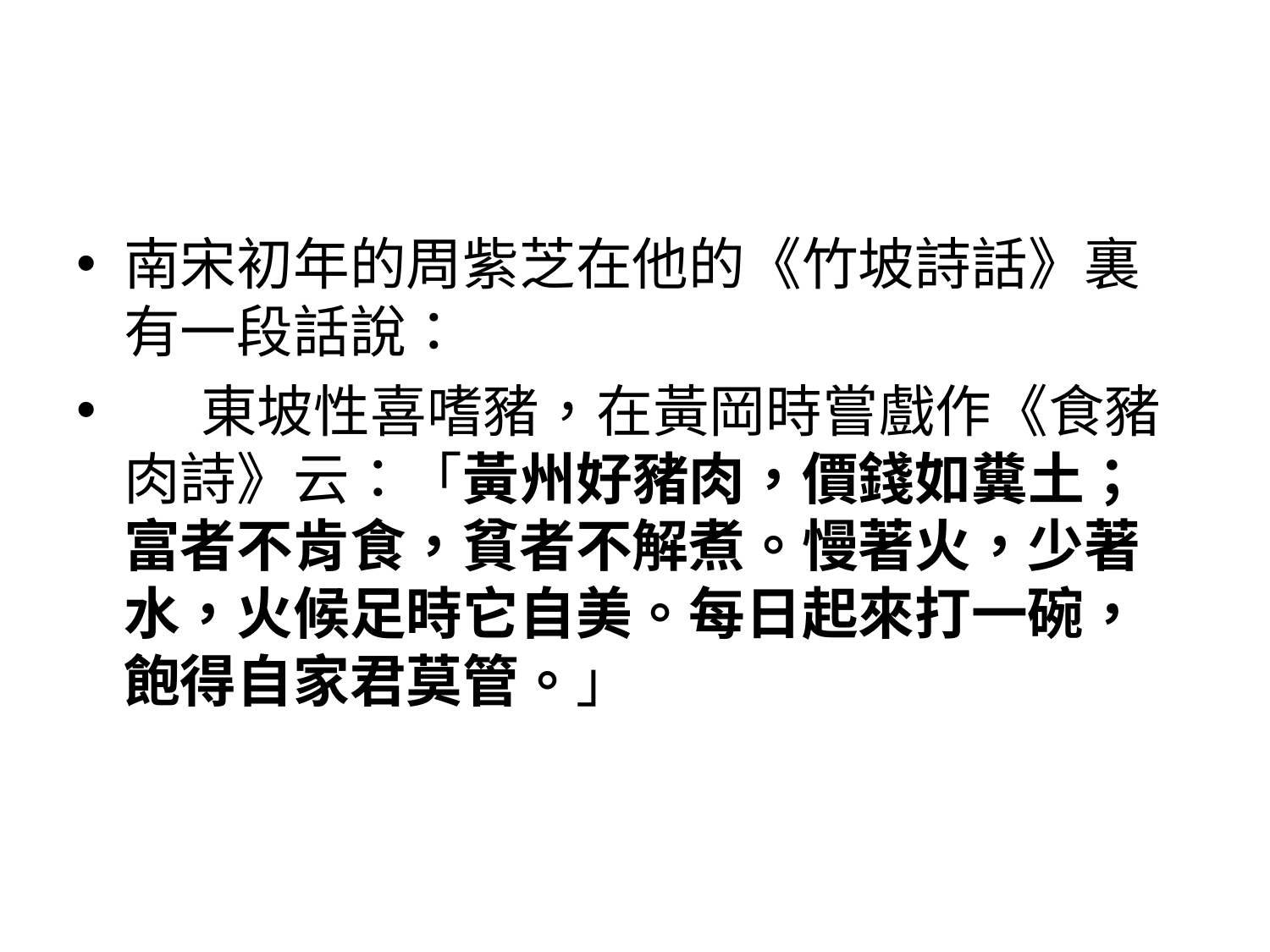

#
南宋初年的周紫芝在他的《竹坡詩話》裏有一段話說：
     東坡性喜嗜豬，在黃岡時嘗戲作《食豬肉詩》云：「黃州好豬肉，價錢如糞土；富者不肯食，貧者不解煮。慢著火，少著水，火候足時它自美。每日起來打一碗，飽得自家君莫管。」